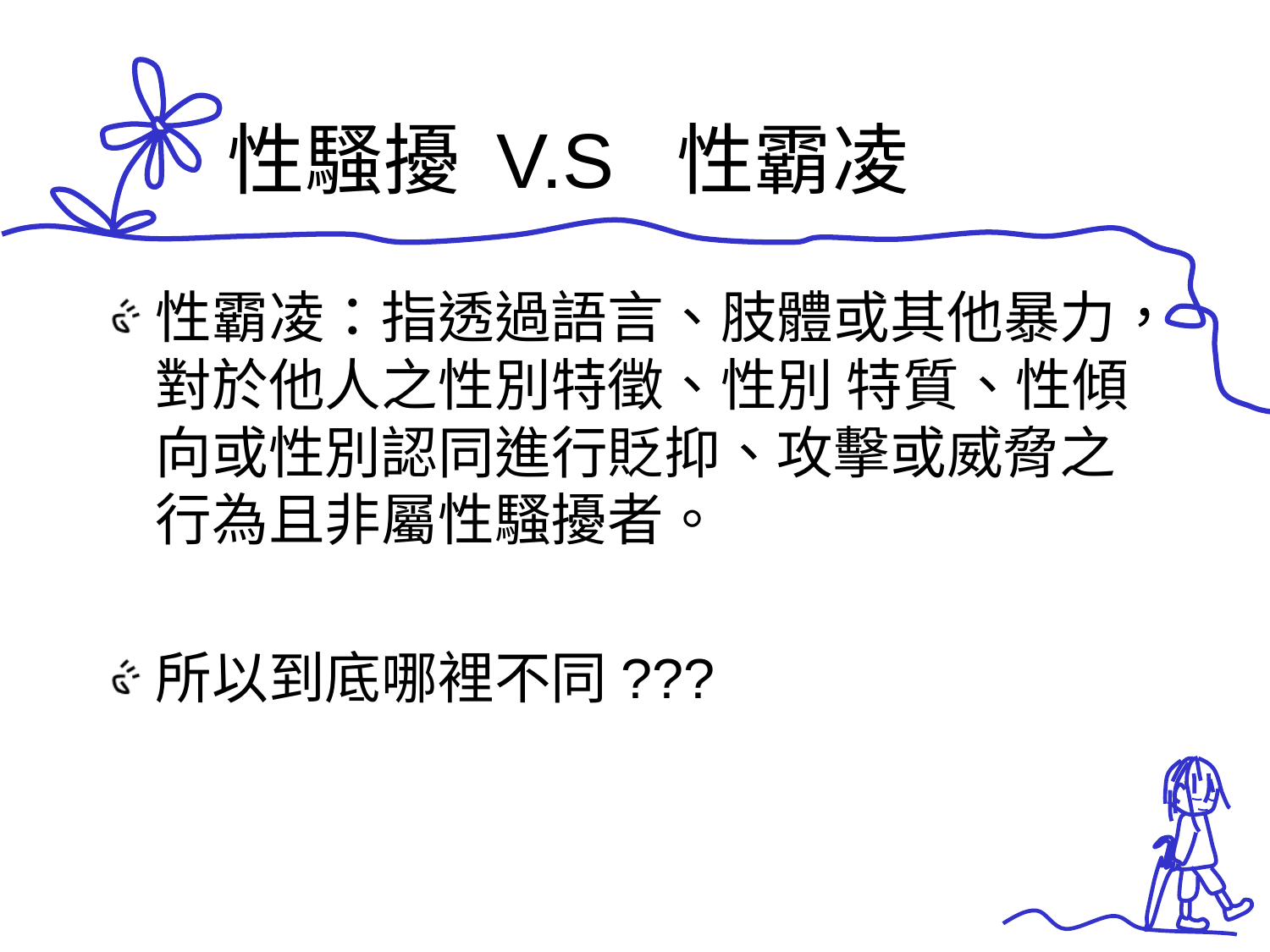

# 性騷擾 V.S  性霸凌
性霸凌：指透過語言、肢體或其他暴力，對於他人之性別特徵、性別 特質、性傾向或性別認同進行貶抑、攻擊或威脅之行為且非屬性騷擾者。

所以到底哪裡不同???